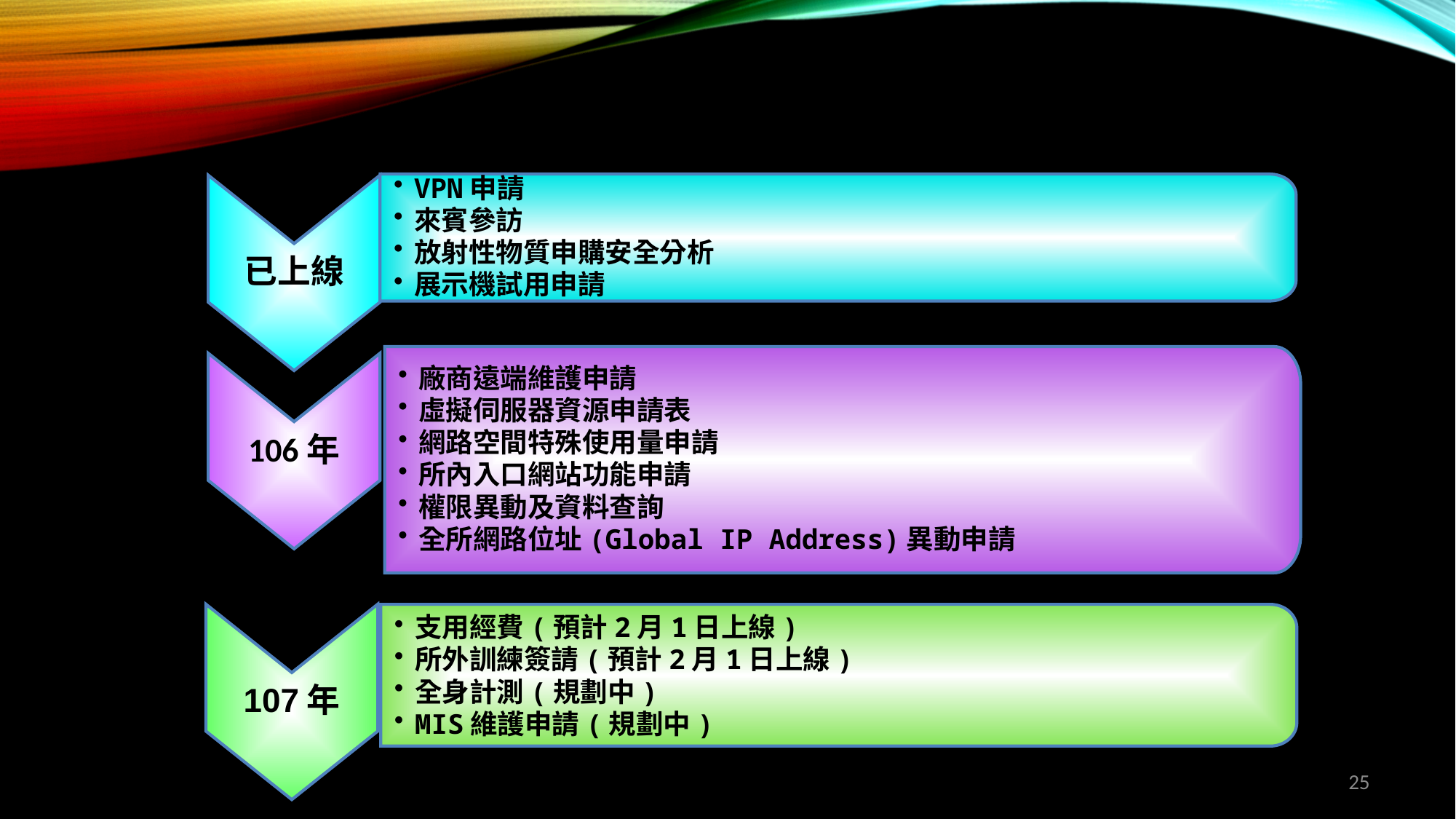

VPN申請
來賓參訪
放射性物質申購安全分析
展示機試用申請
已上線
廠商遠端維護申請
虛擬伺服器資源申請表
網路空間特殊使用量申請
所內入口網站功能申請
權限異動及資料查詢
全所網路位址(Global IP Address)異動申請
106年
107年

支用經費(預計2月1日上線)
所外訓練簽請(預計2月1日上線)
全身計測(規劃中)
MIS維護申請(規劃中)

25